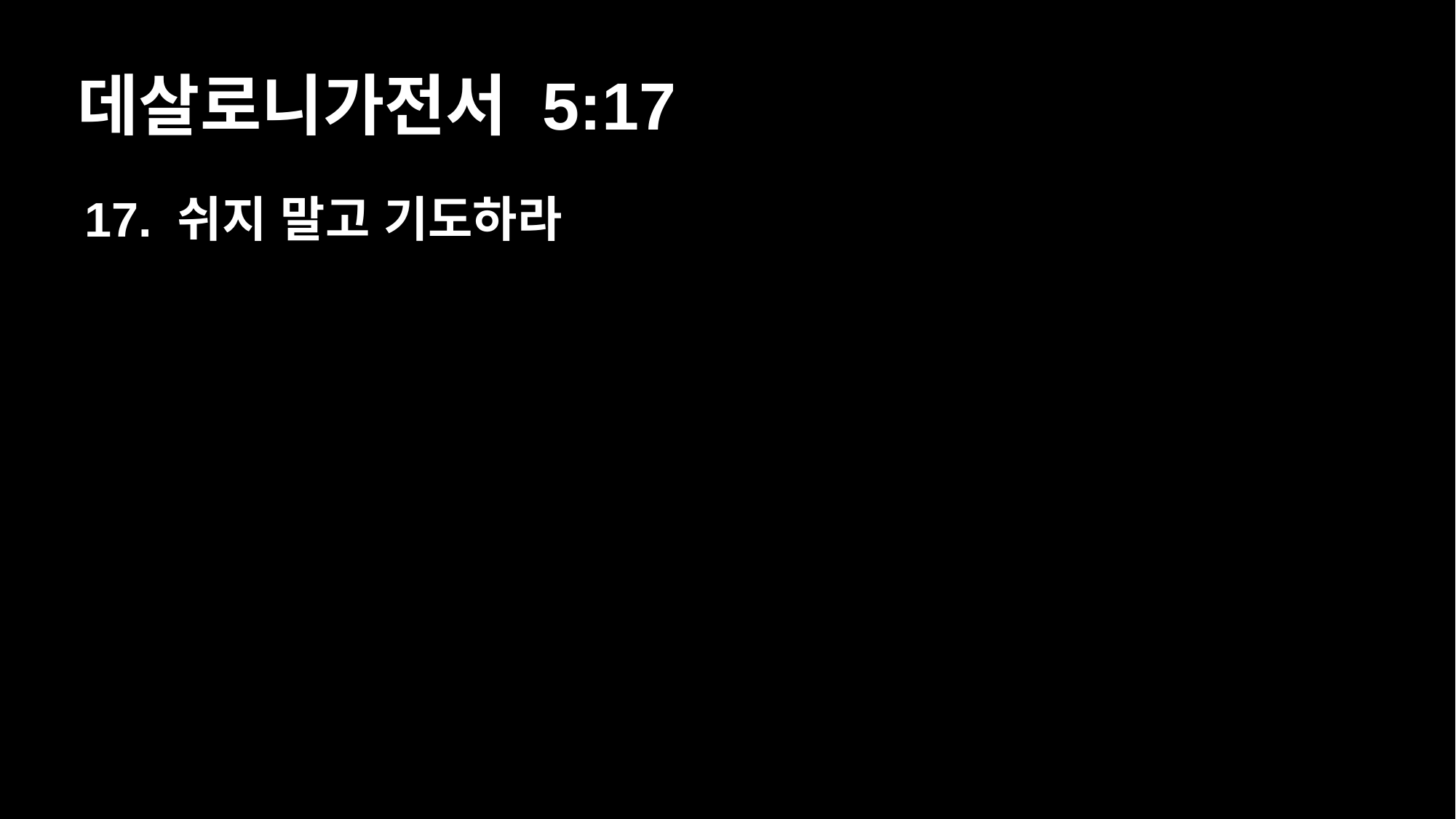

# 데살로니가전서 5:17
17. 쉬지 말고 기도하라